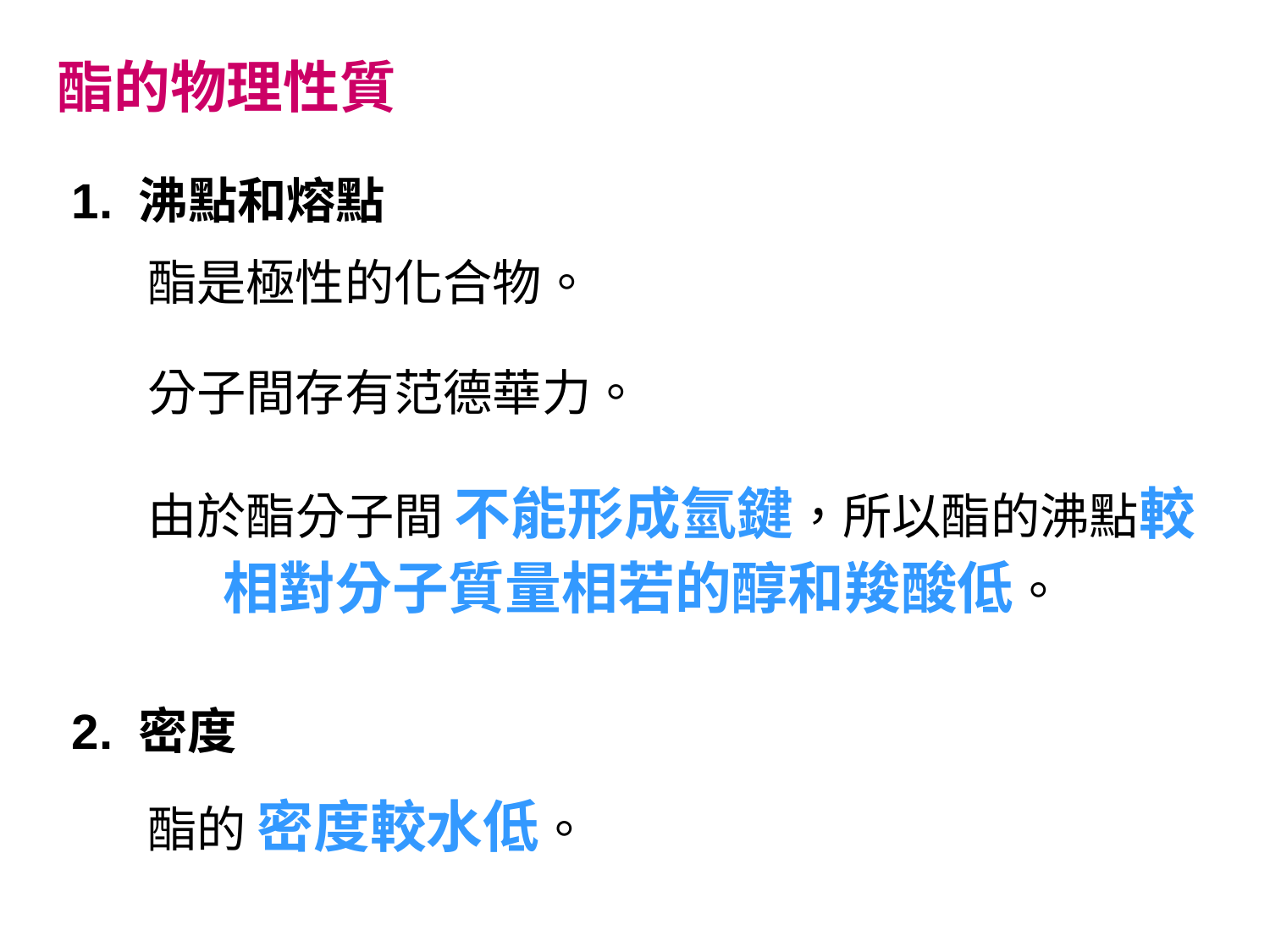

酯的物理性質
1. 沸點和熔點
酯是極性的化合物。
分子間存有范德華力。
由於酯分子間 不能形成氫鍵，所以酯的沸點較相對分子質量相若的醇和羧酸低。
2. 密度
酯的 密度較水低。